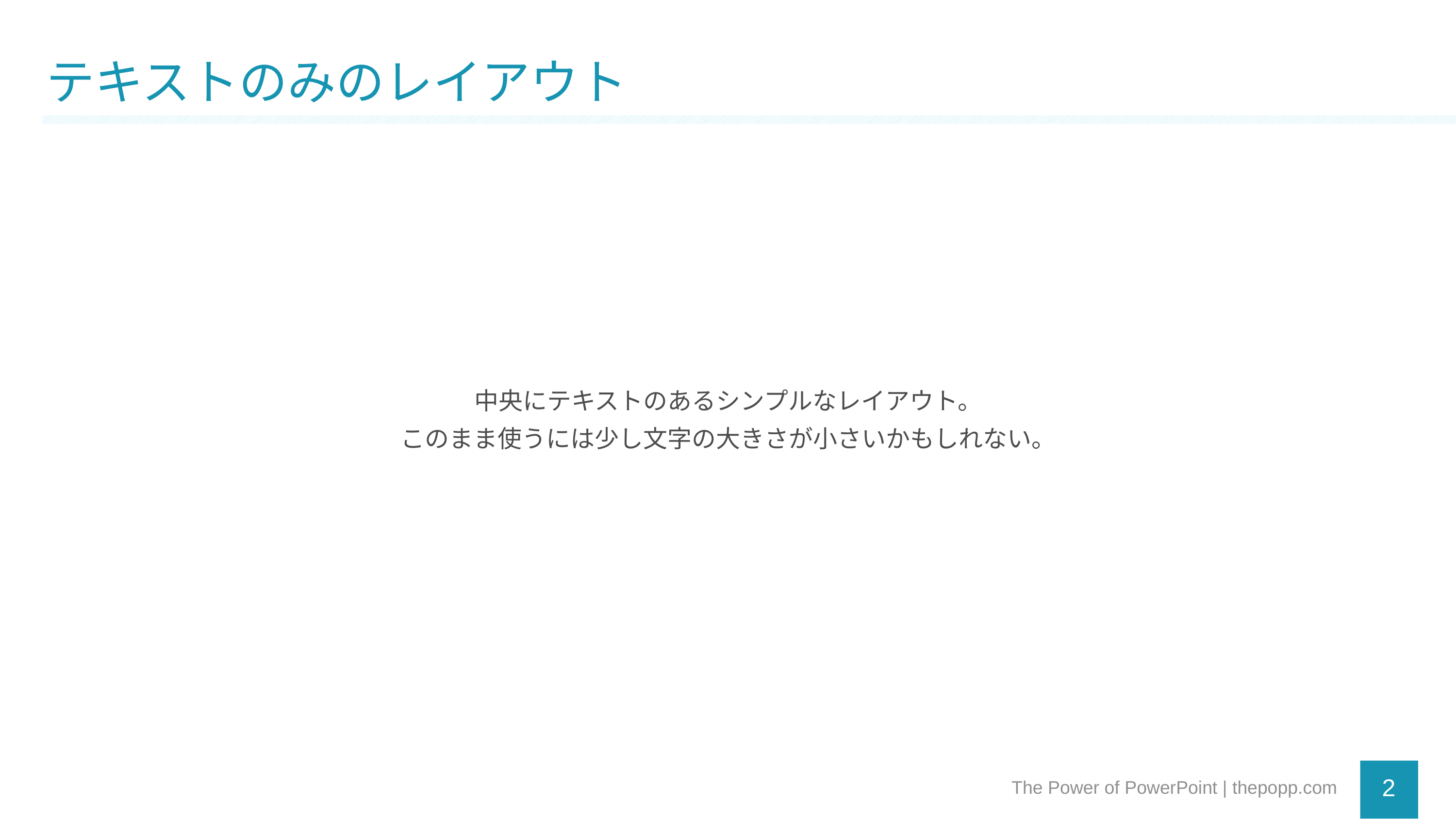

# テキストのみのレイアウト
中央にテキストのあるシンプルなレイアウト。
このまま使うには少し文字の大きさが小さいかもしれない。
The Power of PowerPoint | thepopp.com
2